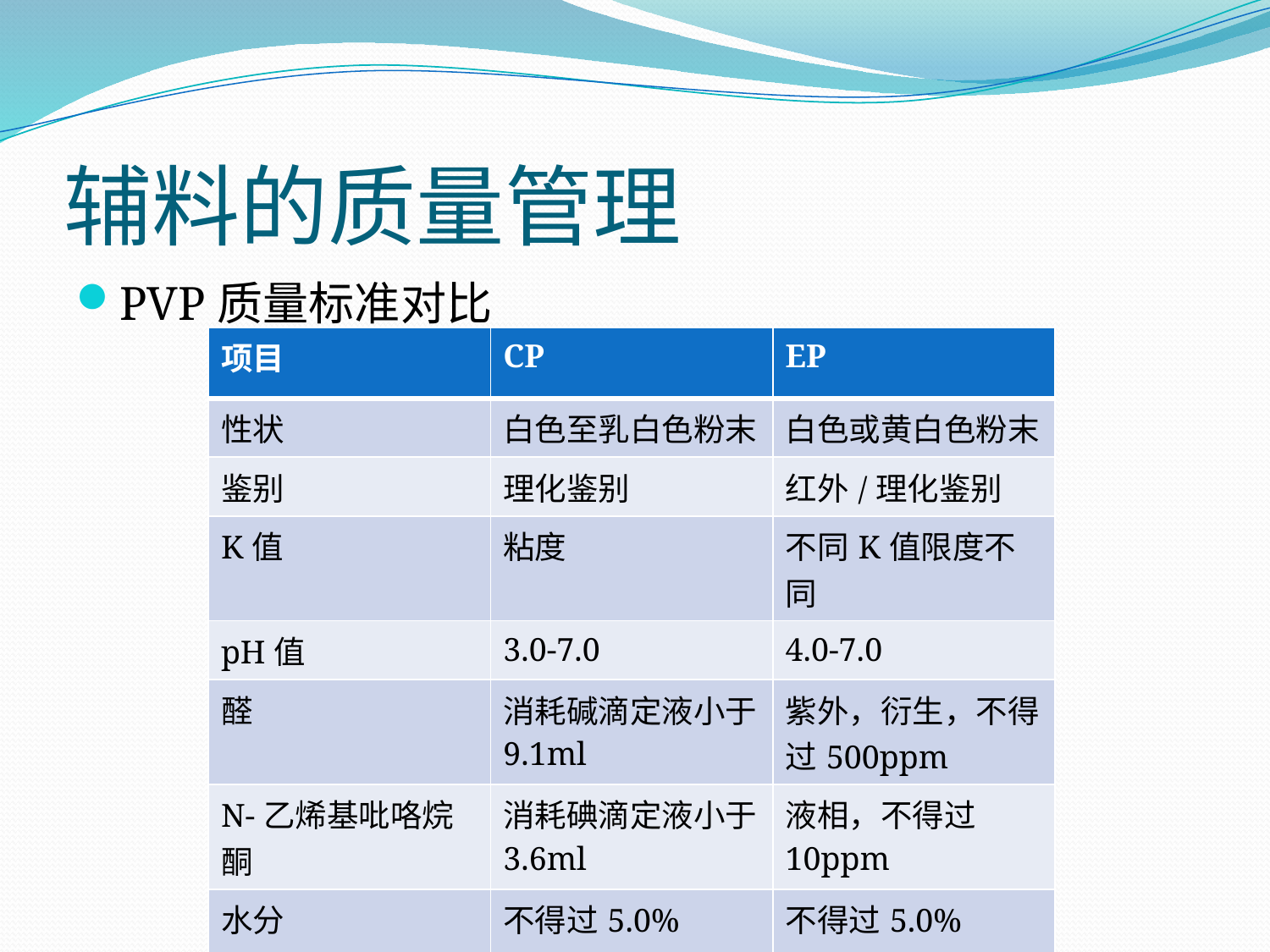

# 辅料的质量管理
PVP质量标准对比

| 项目 | CP | EP |
| --- | --- | --- |
| 性状 | 白色至乳白色粉末 | 白色或黄白色粉末 |
| 鉴别 | 理化鉴别 | 红外/理化鉴别 |
| K值 | 粘度 | 不同K值限度不同 |
| pH值 | 3.0-7.0 | 4.0-7.0 |
| 醛 | 消耗碱滴定液小于9.1ml | 紫外，衍生，不得过500ppm |
| N-乙烯基吡咯烷酮 | 消耗碘滴定液小于3.6ml | 液相，不得过10ppm |
| 水分 | 不得过5.0% | 不得过5.0% |
| 炽灼残渣 | 不得过0.1% | 不得过0.1% |